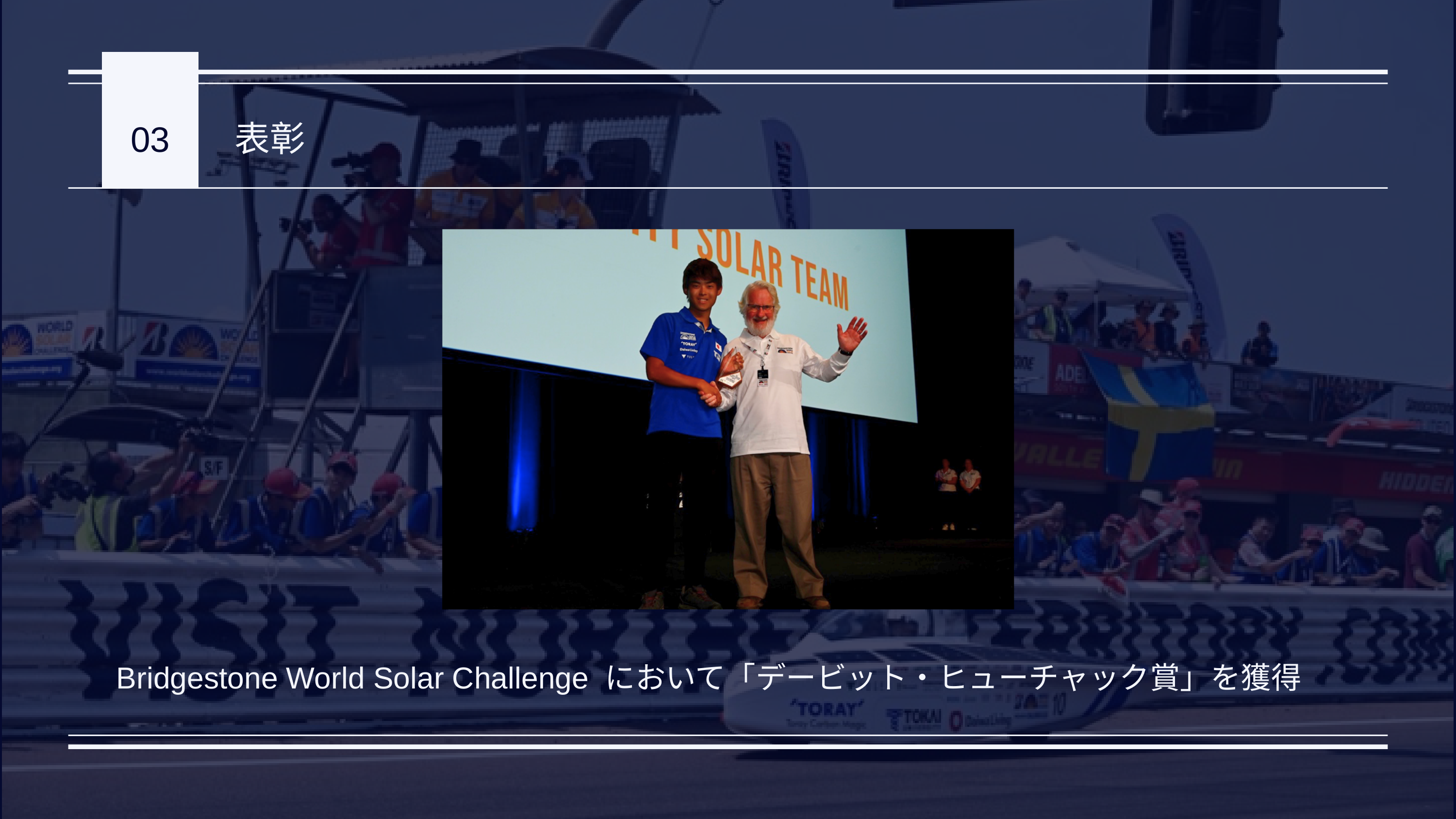

03
表彰

Bridgestone World Solar Challenge において「デービット・ヒューチャック賞」を獲得